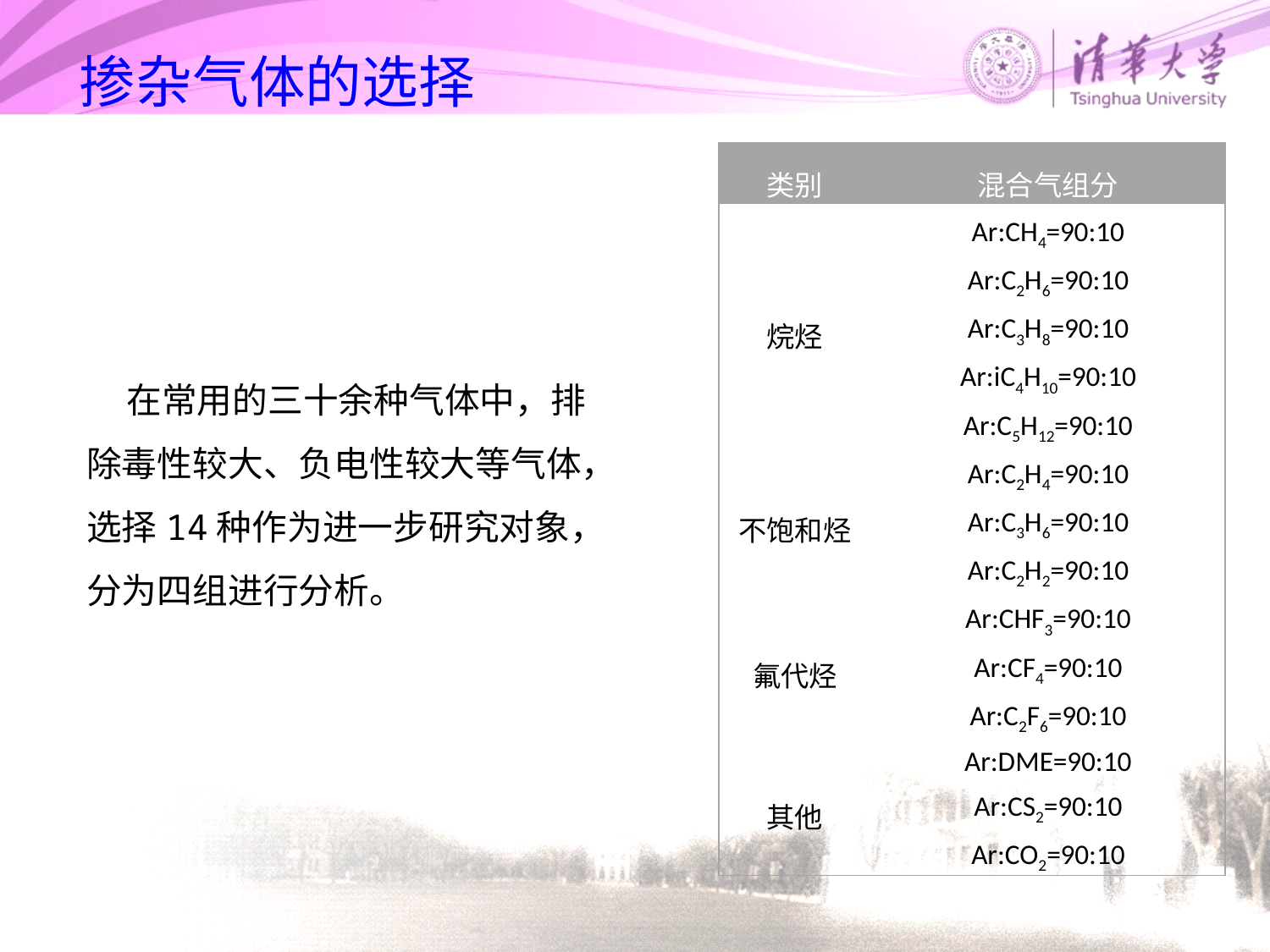

掺杂气体的选择
| 类别 | 混合气组分 |
| --- | --- |
| 烷烃 | Ar:CH4=90:10 |
|  | Ar:C2H6=90:10 |
|  | Ar:C3H8=90:10 |
|  | Ar:iC4H10=90:10 |
|  | Ar:C5H12=90:10 |
| 不饱和烃 | Ar:C2H4=90:10 |
|  | Ar:C3H6=90:10 |
|  | Ar:C2H2=90:10 |
| 氟代烃 | Ar:CHF3=90:10 |
|  | Ar:CF4=90:10 |
|  | Ar:C2F6=90:10 |
| 其他 | Ar:DME=90:10 |
|  | Ar:CS2=90:10 |
|  | Ar:CO2=90:10 |
    在常用的三十余种气体中，排除毒性较大、负电性较大等气体，选择14种作为进一步研究对象，分为四组进行分析。